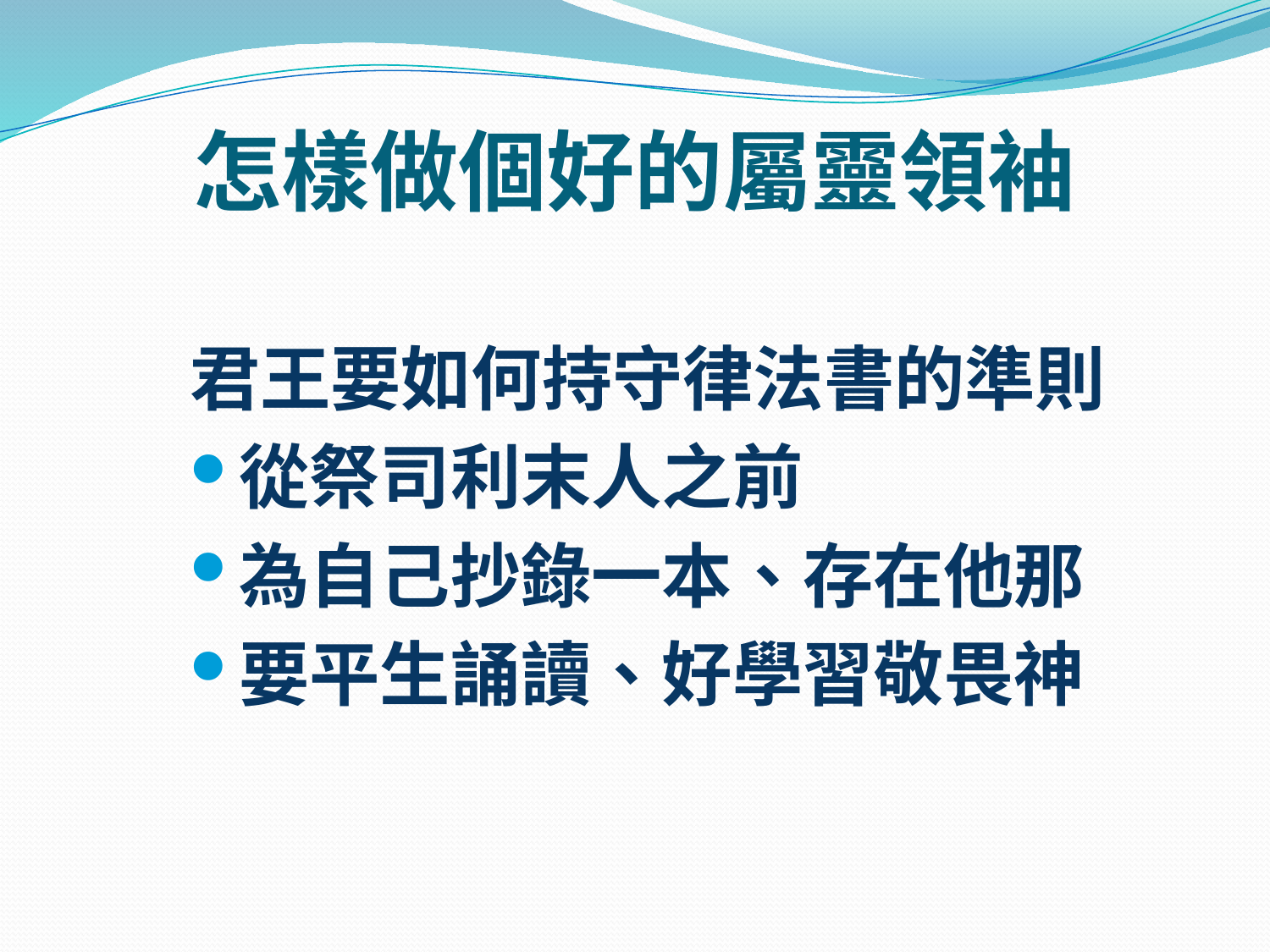

# 怎樣做個好的屬靈領袖
君王要如何持守律法書的準則
從祭司利末人之前
為自己抄錄一本、存在他那
要平生誦讀、好學習敬畏神